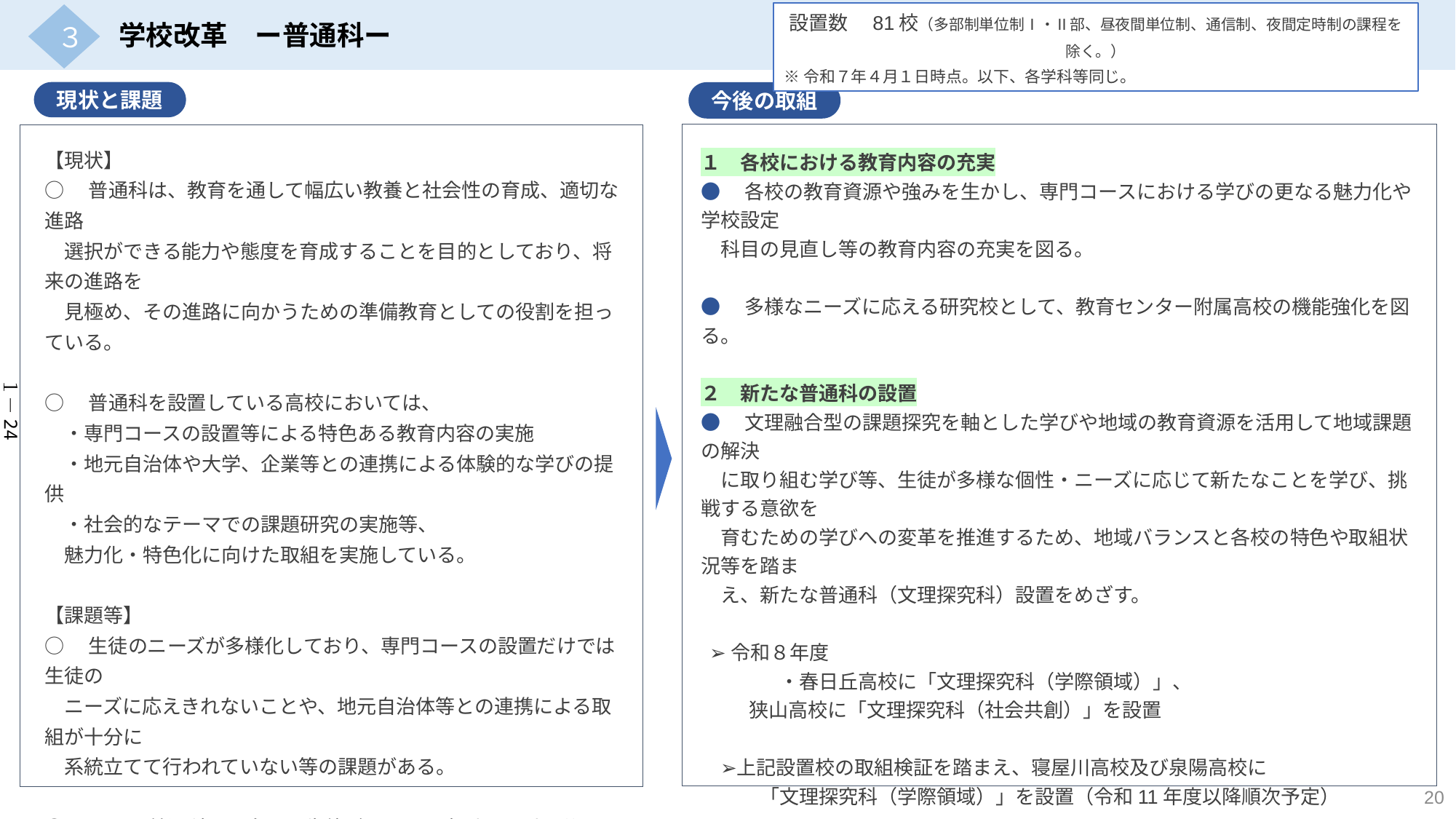

設置数　81校（多部制単位制Ⅰ・Ⅱ部、昼夜間単位制、通信制、夜間定時制の課程を除く。）
※令和７年４月１日時点。以下、各学科等同じ。
３
学校改革　ー普通科ー
現状と課題
今後の取組

【現状】
○　普通科は、教育を通して幅広い教養と社会性の育成、適切な進路
　選択ができる能力や態度を育成することを目的としており、将来の進路を
　見極め、その進路に向かうための準備教育としての役割を担っている。

○　普通科を設置している高校においては、
　・専門コースの設置等による特色ある教育内容の実施
　・地元自治体や大学、企業等との連携による体験的な学びの提供
　・社会的なテーマでの課題研究の実施等、
　魅力化・特色化に向けた取組を実施している。

【課題等】
○　生徒のニーズが多様化しており、専門コースの設置だけでは生徒の
　ニーズに応えきれないことや、地元自治体等との連携による取組が十分に
　系統立てて行われていない等の課題がある。

○　また、普通科では多くの生徒がいわゆる文系・理系に分かれ、２年次
　以降、特定の教科について十分に学習しない傾向があるとの指摘があり、
　今後、大学等において学びを深めたり、実社会で様々な課題に接したり
　する際に必要となる力を身に付けるため、探究的な学び等の文理横断的
　な学び・実践的な学びを推進していくことが必要である。
１　各校における教育内容の充実
●　各校の教育資源や強みを生かし、専門コースにおける学びの更なる魅力化や学校設定
　科目の見直し等の教育内容の充実を図る。

●　多様なニーズに応える研究校として、教育センター附属高校の機能強化を図る。

２　新たな普通科の設置
●　文理融合型の課題探究を軸とした学びや地域の教育資源を活用して地域課題の解決
　に取り組む学び等、生徒が多様な個性・ニーズに応じて新たなことを学び、挑戦する意欲を
　育むための学びへの変革を推進するため、地域バランスと各校の特色や取組状況等を踏ま
　え、新たな普通科（文理探究科）設置をめざす。

  ➢令和８年度
　　　　・春日丘高校に「文理探究科（学際領域）」、
          狭山高校に「文理探究科（社会共創）」を設置

　➢上記設置校の取組検証を踏まえ、寝屋川高校及び泉陽高校に
　　　「文理探究科（学際領域）」を設置（令和11年度以降順次予定）
１－24

20